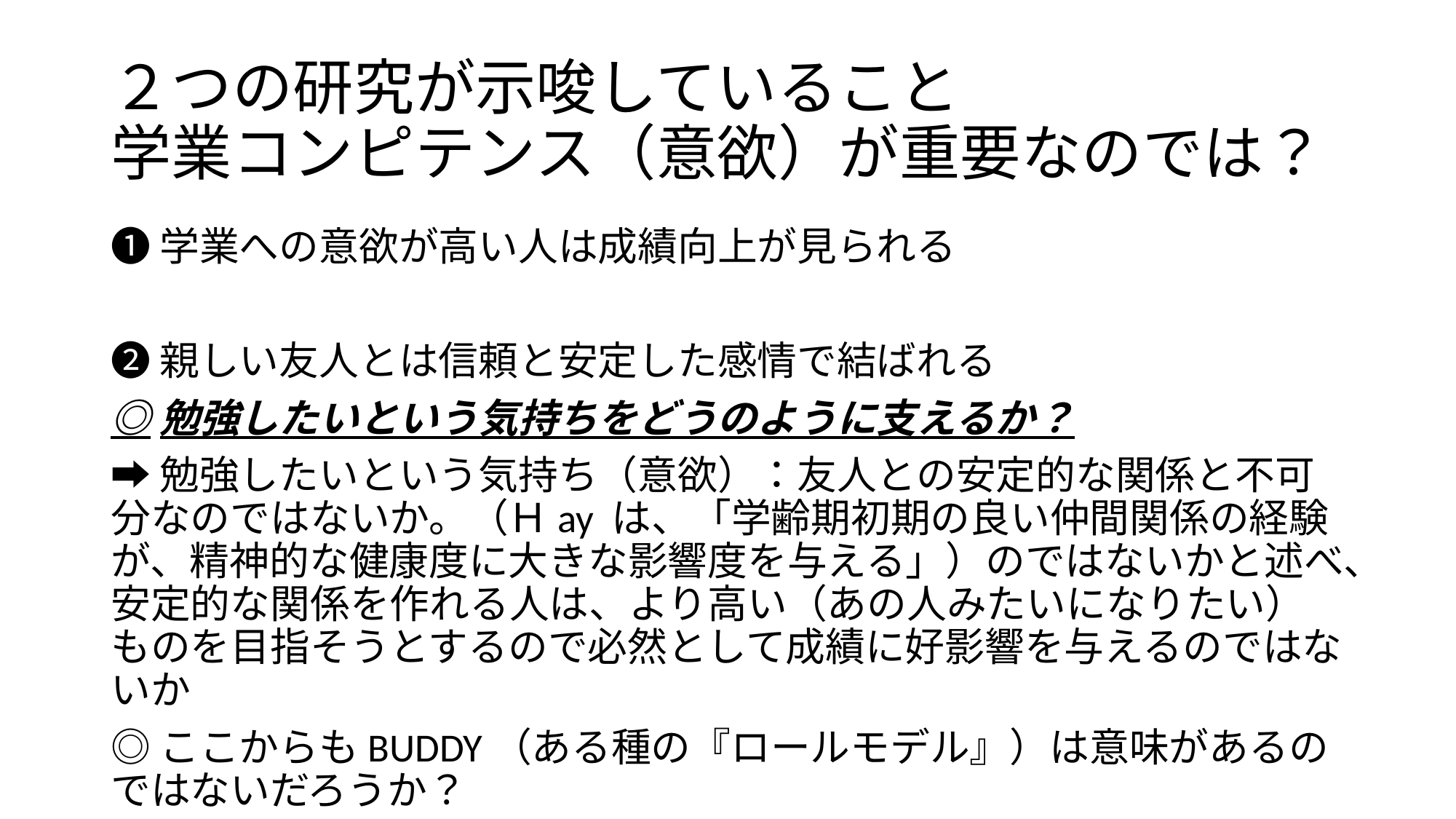

# ２つの研究が示唆していること 学業コンピテンス（意欲）が重要なのでは？
❶学業への意欲が高い人は成績向上が見られる

❷親しい友人とは信頼と安定した感情で結ばれる
◎勉強したいという気持ちをどうのように支えるか？
➡勉強したいという気持ち（意欲）：友人との安定的な関係と不可分なのではないか。（Ｈay は、「学齢期初期の良い仲間関係の経験が、精神的な健康度に大きな影響度を与える」）のではないかと述べ、安定的な関係を作れる人は、より高い（あの人みたいになりたい）ものを目指そうとするので必然として成績に好影響を与えるのではないか
◎ここからもBUDDY（ある種の『ロールモデル』）は意味があるのではないだろうか？